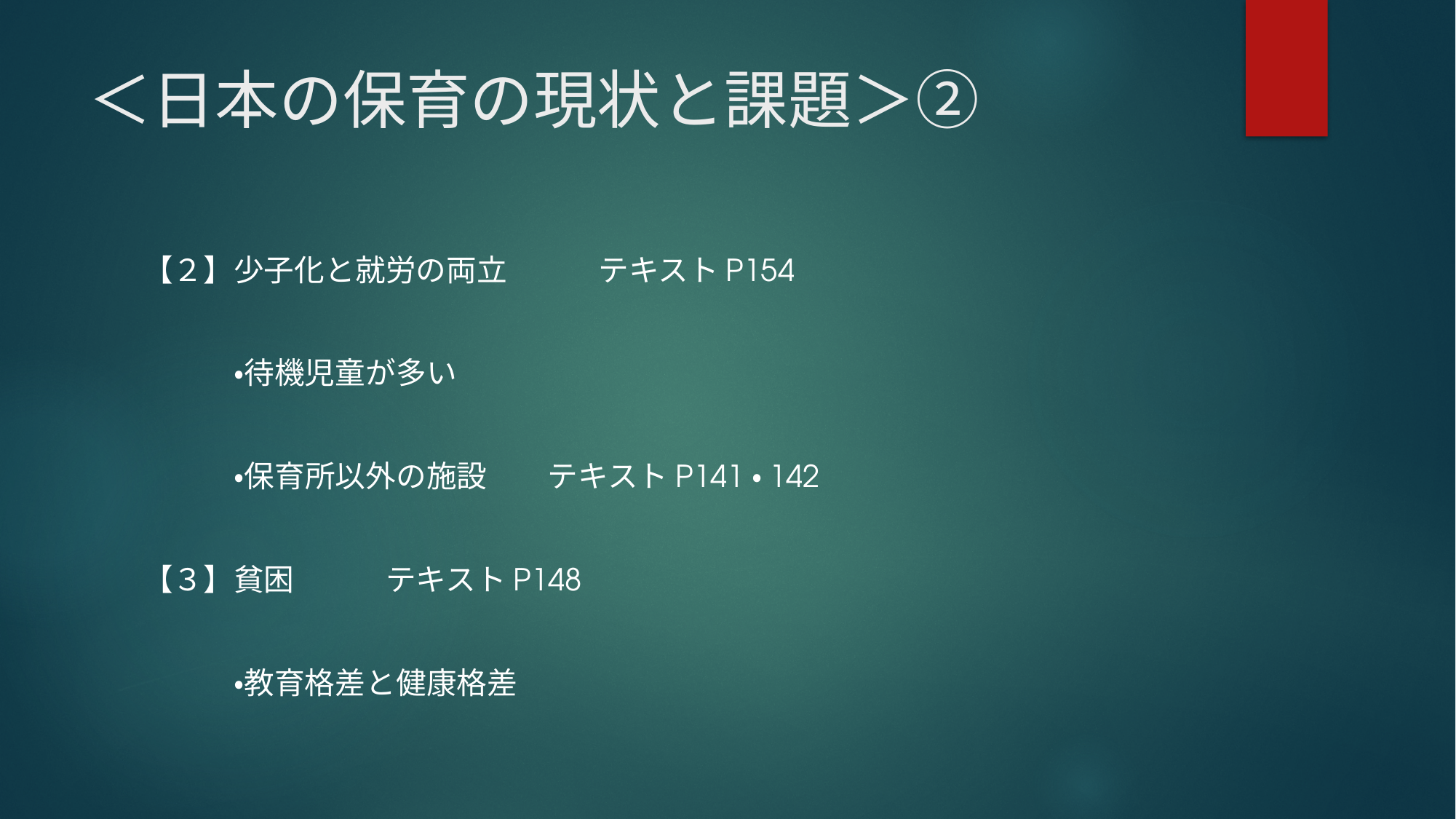

# ＜日本の保育の現状と課題＞②
【２】少子化と就労の両立　　　テキストP154

　　　・待機児童が多い

　　　・保育所以外の施設　　テキストP141・142

【３】貧困　　　テキストP148

　　　・教育格差と健康格差